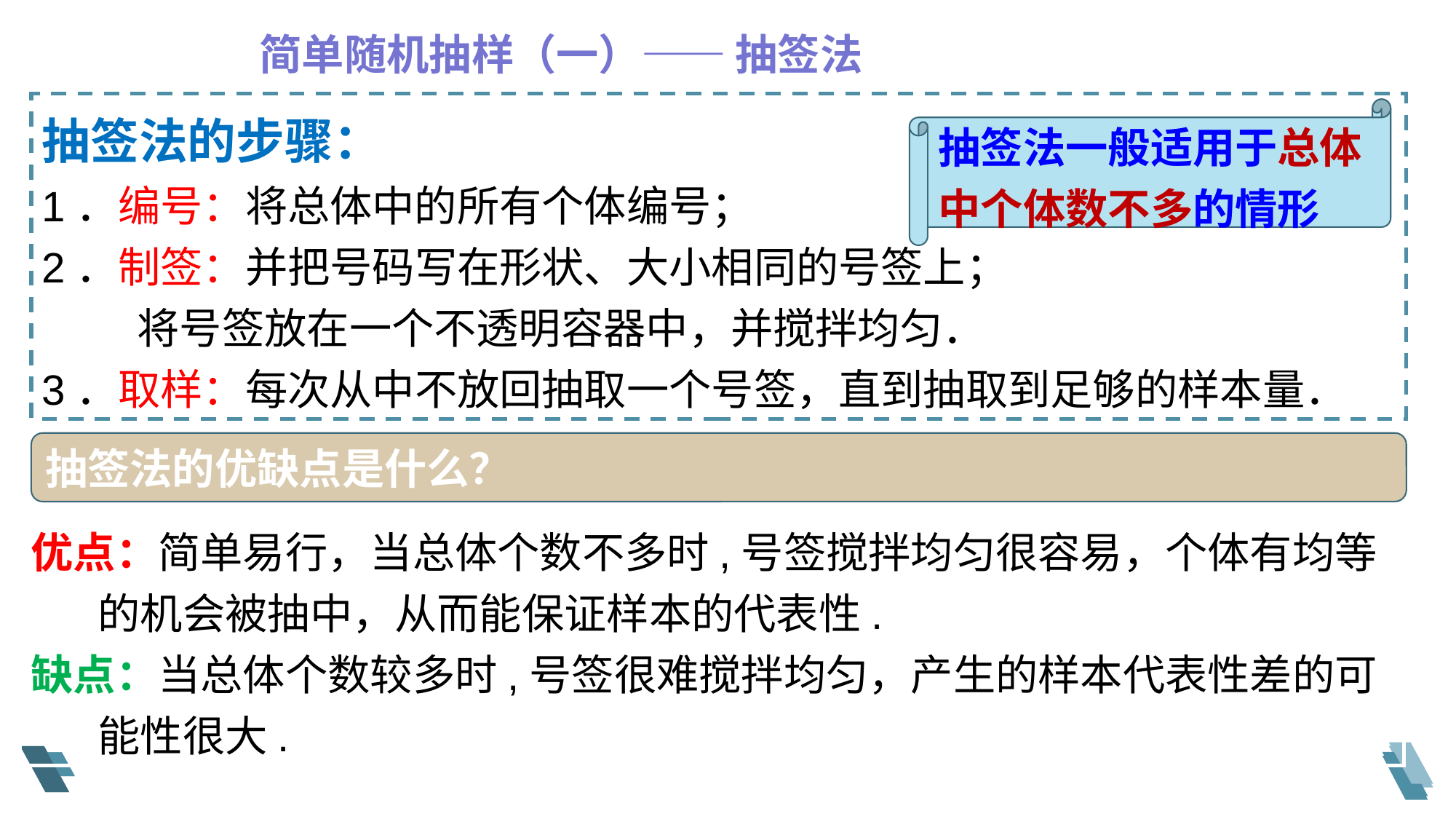

简单随机抽样（一）—— 抽签法
抽签法的步骤：
1．编号：将总体中的所有个体编号；
2．制签：并把号码写在形状、大小相同的号签上；
         将号签放在一个不透明容器中，并搅拌均匀．
3．取样：每次从中不放回抽取一个号签，直到抽取到足够的样本量．
抽签法一般适用于总体中个体数不多的情形
抽签法的优缺点是什么？
优点：简单易行，当总体个数不多时,号签搅拌均匀很容易，个体有均等
      的机会被抽中，从而能保证样本的代表性.
缺点：当总体个数较多时,号签很难搅拌均匀，产生的样本代表性差的可
      能性很大.